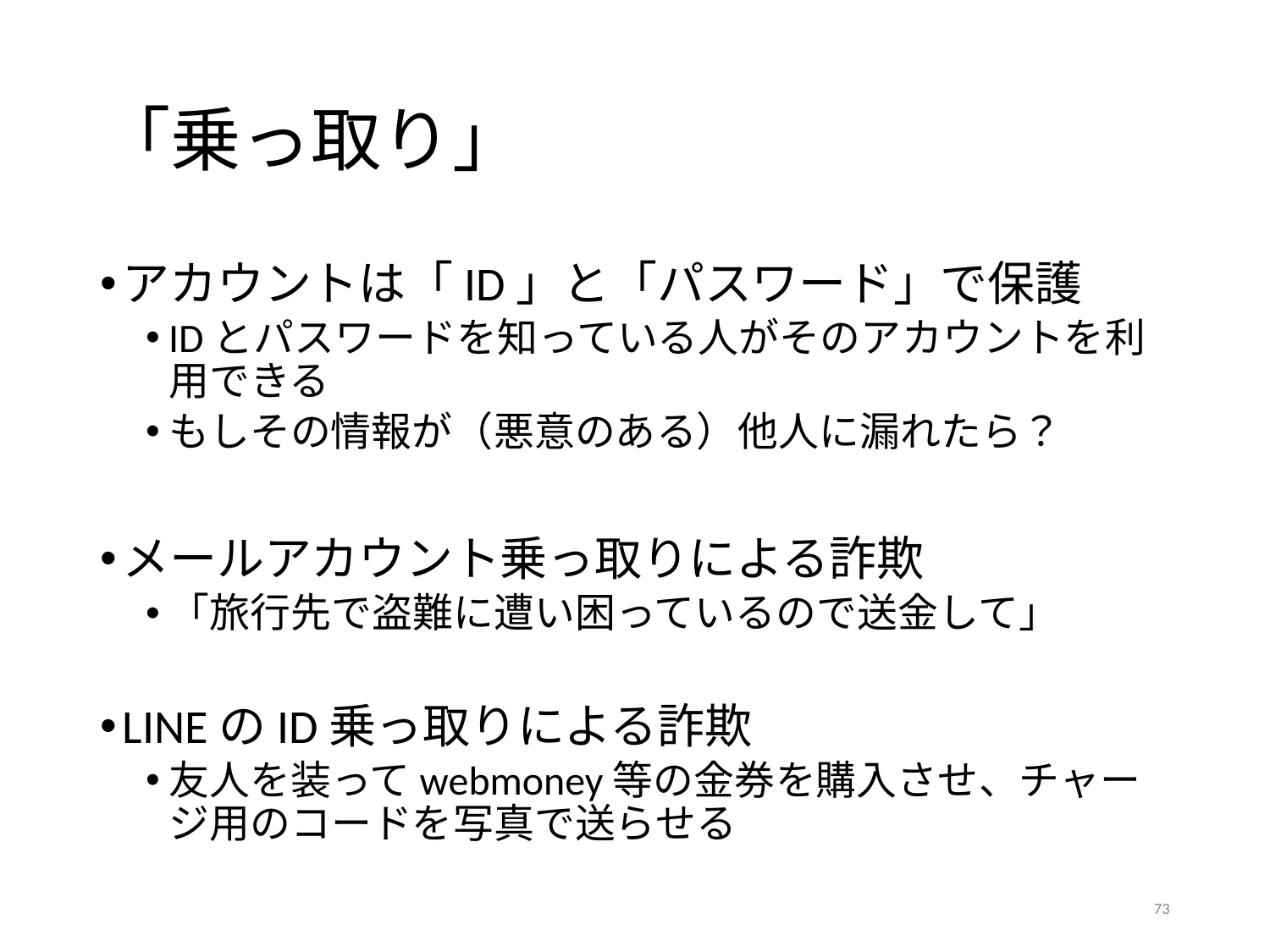

# 「乗っ取り」
アカウントは「ID」と「パスワード」で保護
IDとパスワードを知っている人がそのアカウントを利用できる
もしその情報が（悪意のある）他人に漏れたら？

メールアカウント乗っ取りによる詐欺
「旅行先で盗難に遭い困っているので送金して」

LINEのID乗っ取りによる詐欺
友人を装ってwebmoney等の金券を購入させ、チャージ用のコードを写真で送らせる
73